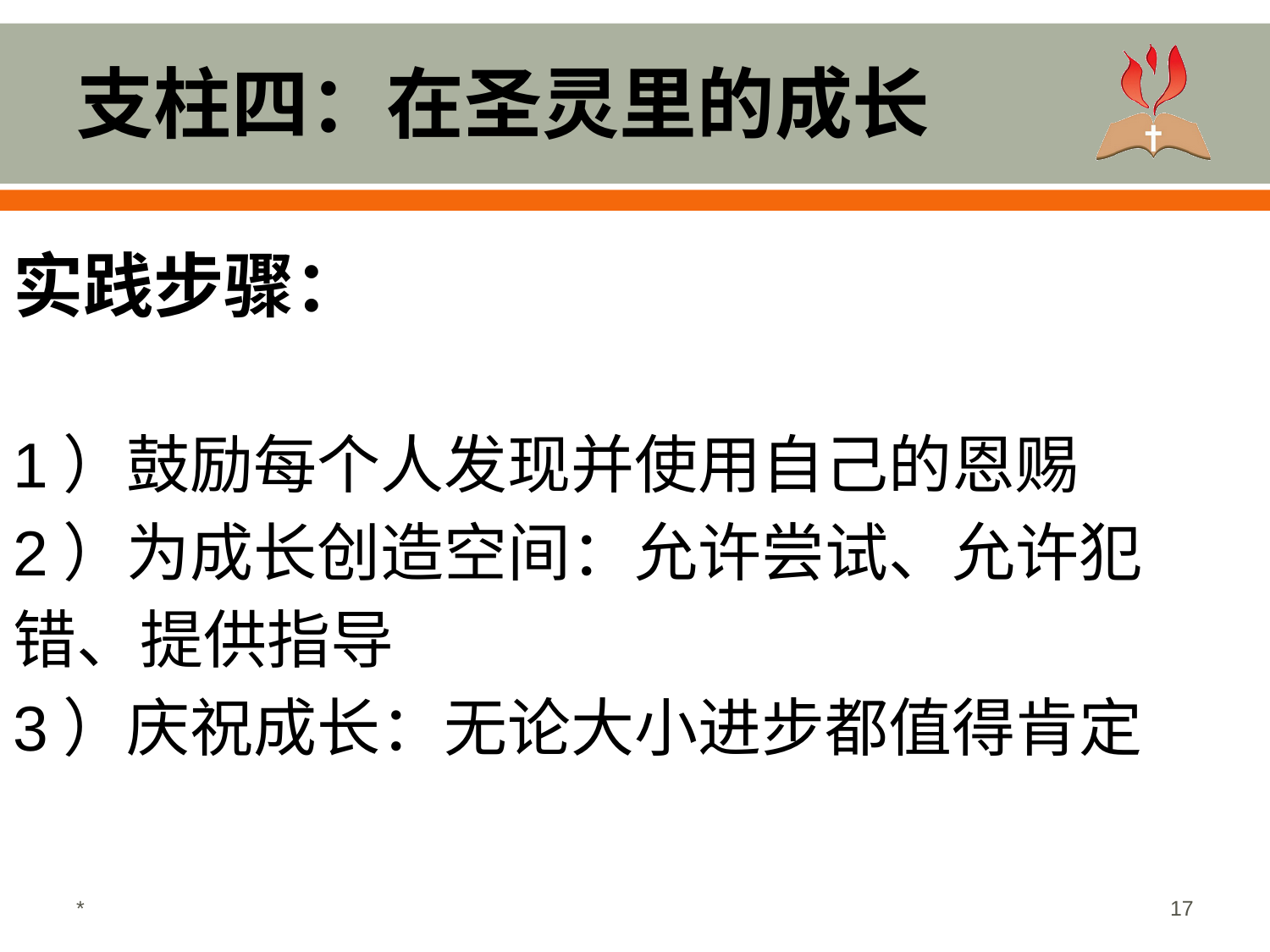

# 支柱四：在圣灵里的成长

实践步骤：

1）鼓励每个人发现并使用自己的恩赐
2）为成长创造空间：允许尝试、允许犯错、提供指导
3）庆祝成长：无论大小进步都值得肯定

*
17